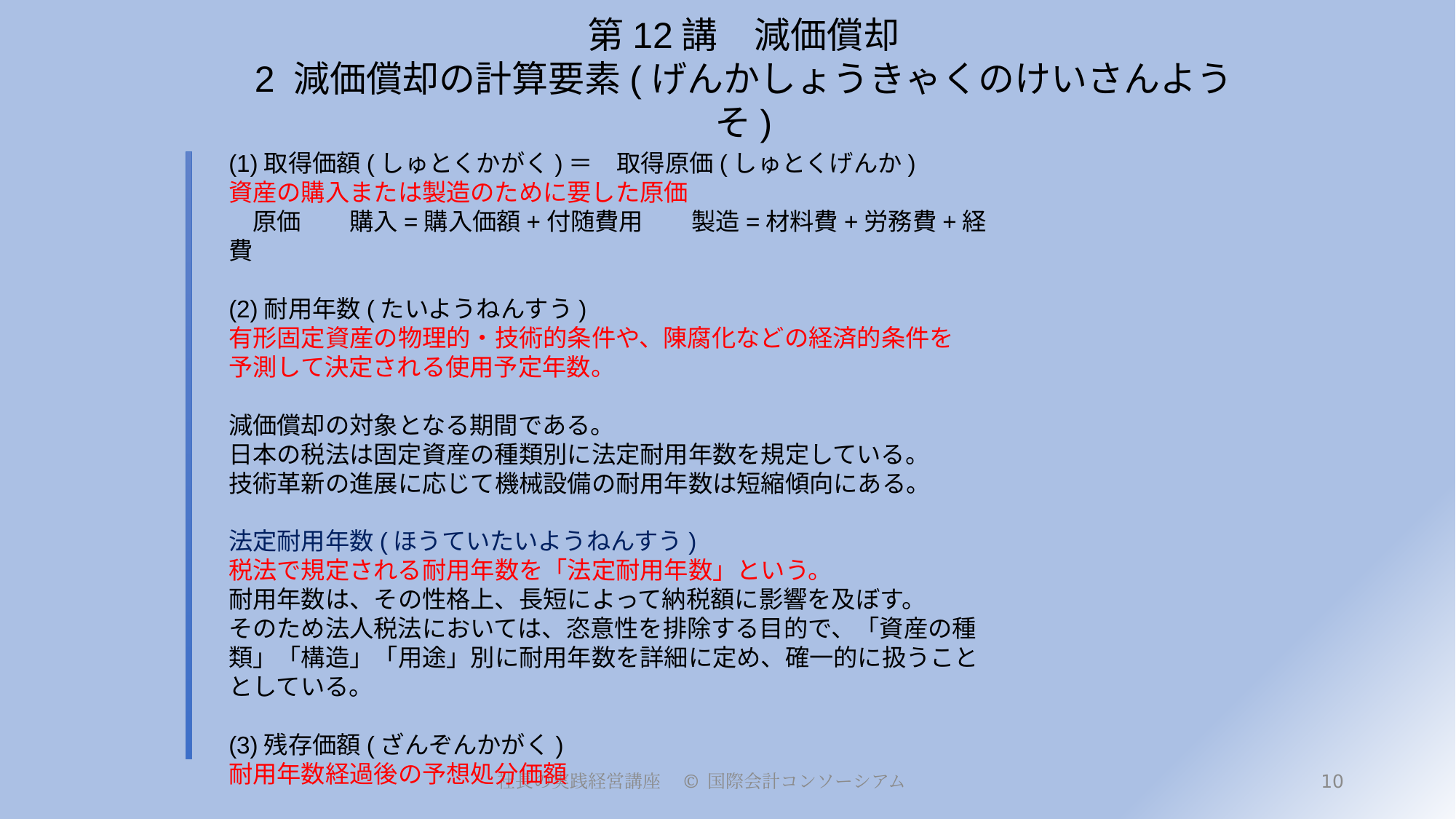

# 第12講　減価償却 2 減価償却の計算要素(げんかしょうきゃくのけいさんようそ)
(1)取得価額(しゅとくかがく)＝　取得原価(しゅとくげんか)
資産の購入または製造のために要した原価
　原価　　購入=購入価額+付随費用　　製造=材料費+労務費+経費

(2)耐用年数(たいようねんすう)
有形固定資産の物理的・技術的条件や、陳腐化などの経済的条件を
予測して決定される使用予定年数。

減価償却の対象となる期間である。
日本の税法は固定資産の種類別に法定耐用年数を規定している。
技術革新の進展に応じて機械設備の耐用年数は短縮傾向にある。

法定耐用年数(ほうていたいようねんすう)
税法で規定される耐用年数を「法定耐用年数」という。
耐用年数は、その性格上、長短によって納税額に影響を及ぼす。
そのため法人税法においては、恣意性を排除する目的で、「資産の種
類」「構造」「用途」別に耐用年数を詳細に定め、確一的に扱うこと
としている。

(3)残存価額(ざんぞんかがく)
耐用年数経過後の予想処分価額

10
社長の実践経営講座　© 国際会計コンソーシアム